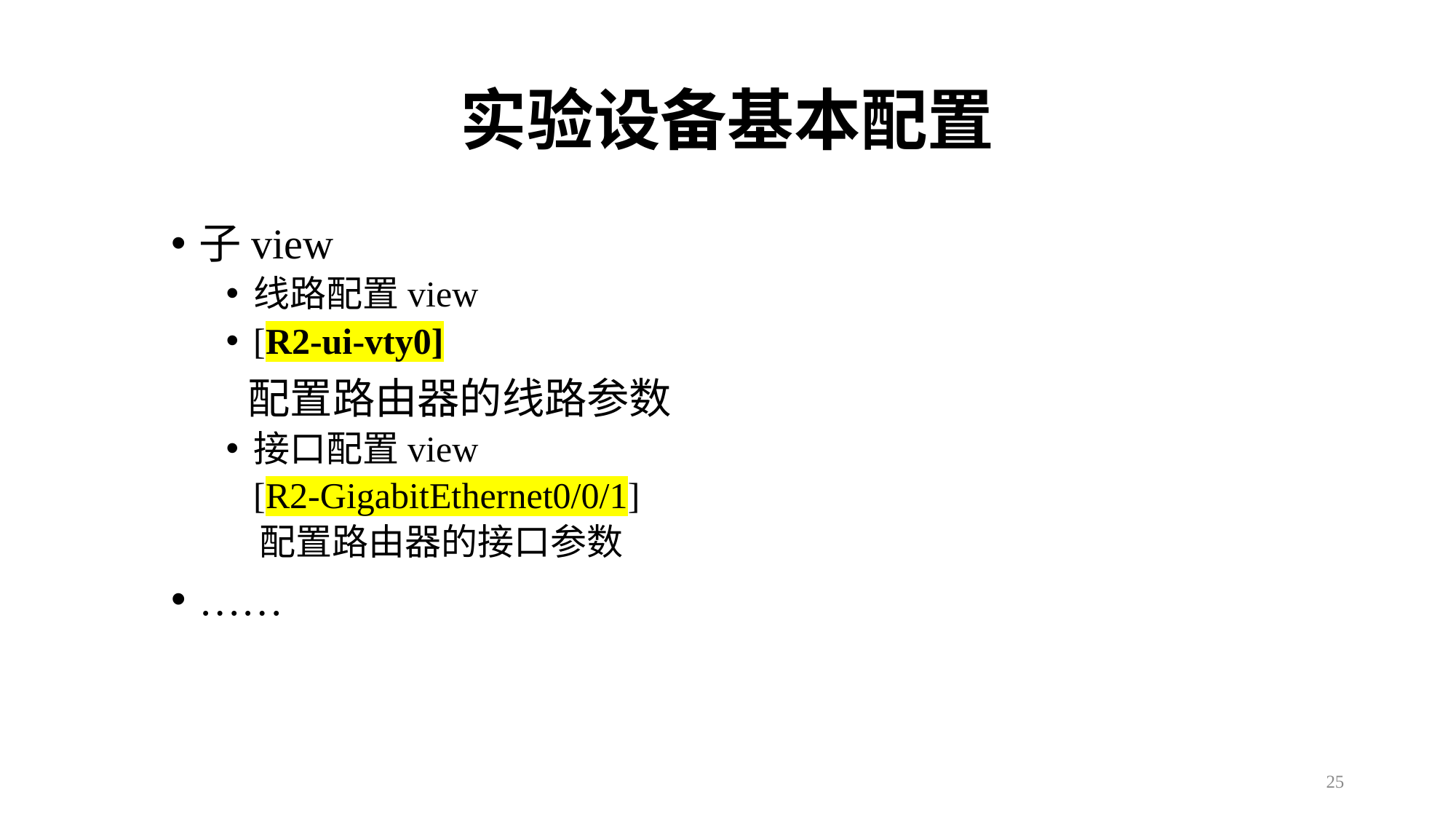

# 实验设备基本配置
子view
线路配置view
[R2-ui-vty0]
       配置路由器的线路参数
接口配置view
   [R2-GigabitEthernet0/0/1]
   配置路由器的接口参数
……
25